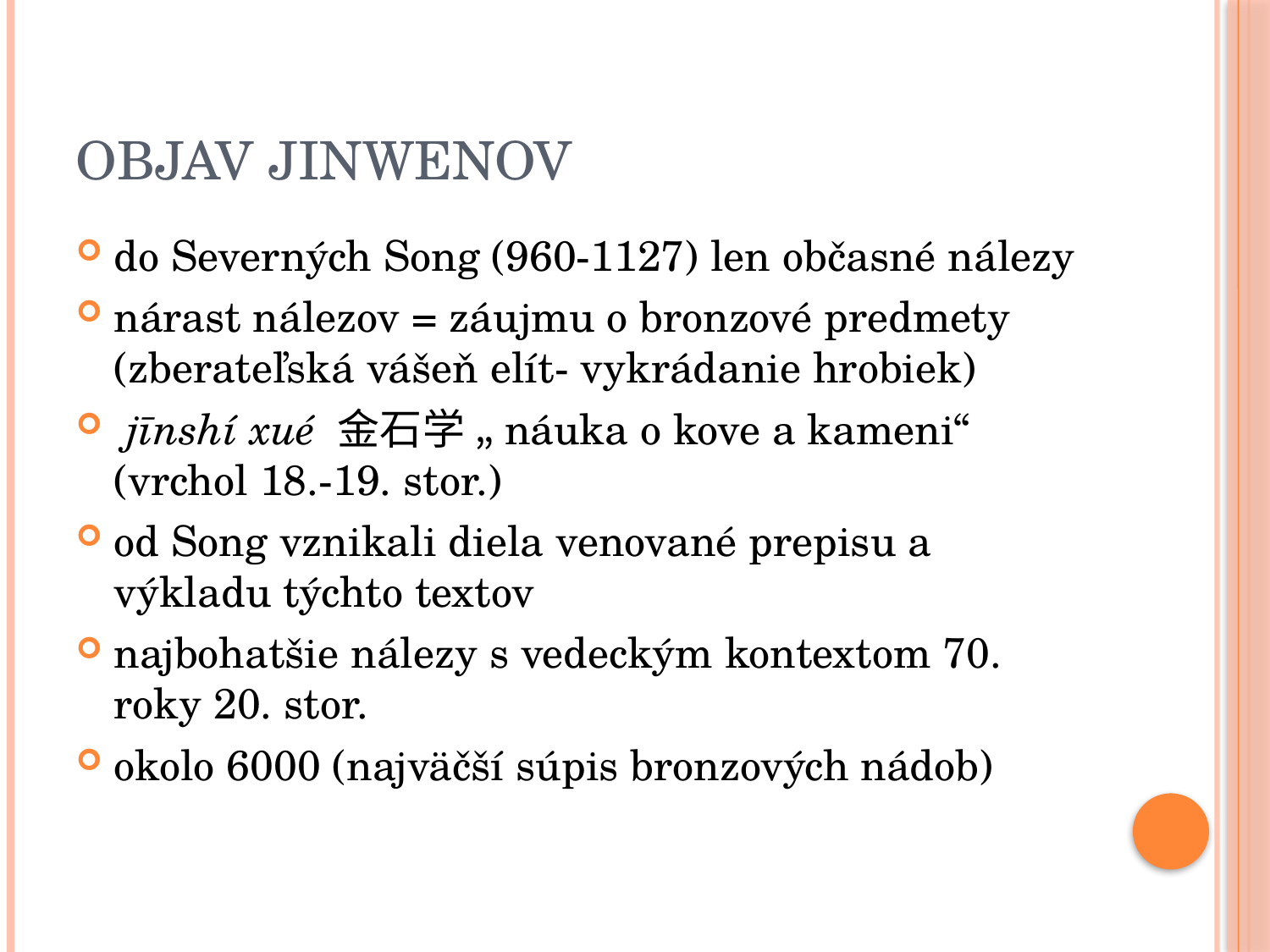

# Objav jinwenov
do Severných Song (960-1127) len občasné nálezy
nárast nálezov = záujmu o bronzové predmety (zberateľská vášeň elít- vykrádanie hrobiek)
 jīnshí xué 金石学 „náuka o kove a kameni“ (vrchol 18.-19. stor.)
od Song vznikali diela venované prepisu a výkladu týchto textov
najbohatšie nálezy s vedeckým kontextom 70. roky 20. stor.
okolo 6000 (najväčší súpis bronzových nádob)